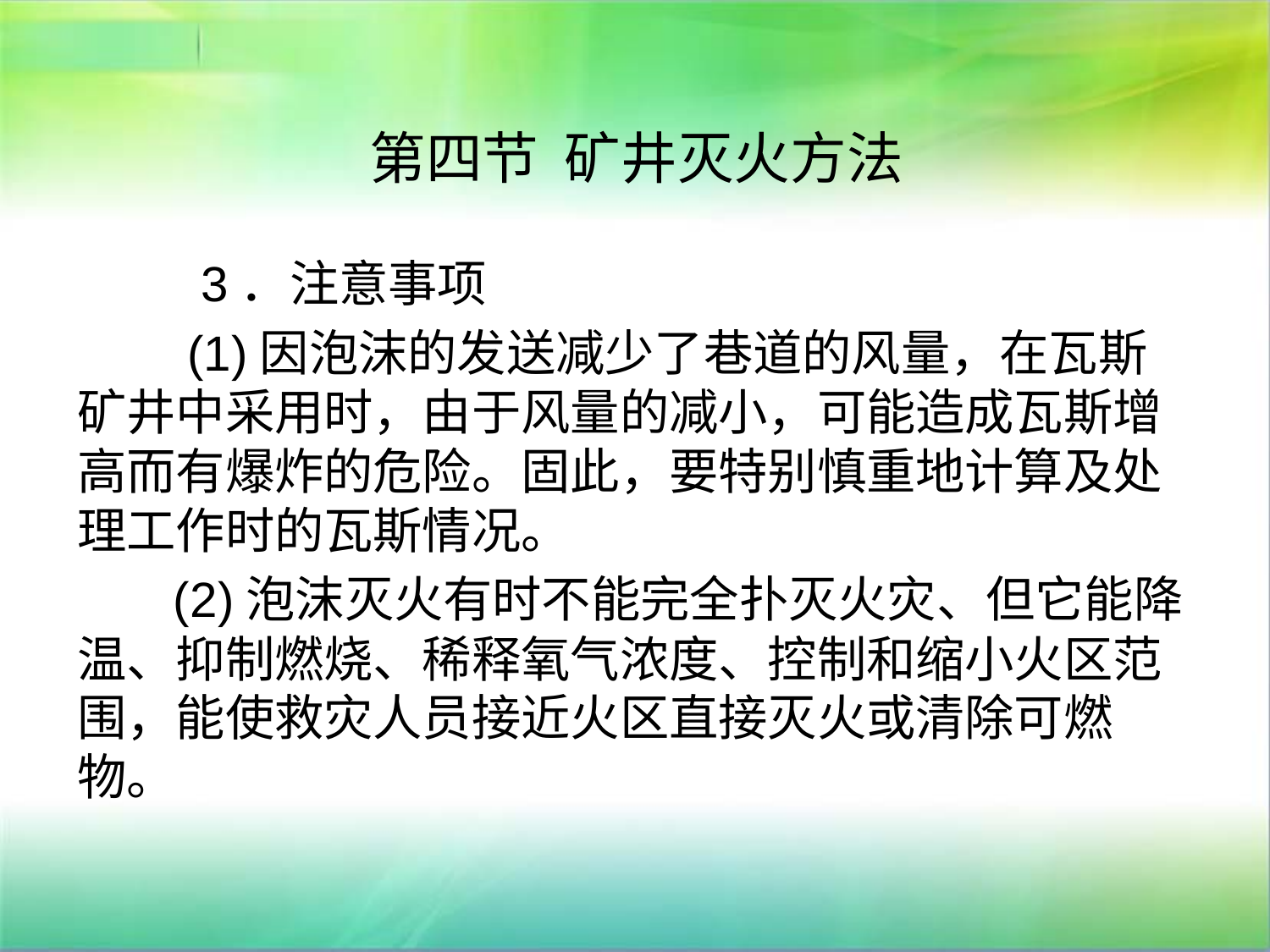

# 第四节  矿井灭火方法
         3．注意事项
        (1)因泡沫的发送减少了巷道的风量，在瓦斯矿井中采用时，由于风量的减小，可能造成瓦斯增高而有爆炸的危险。固此，要特别慎重地计算及处理工作时的瓦斯情况。
       (2)泡沫灭火有时不能完全扑灭火灾、但它能降温、抑制燃烧、稀释氧气浓度、控制和缩小火区范围，能使救灾人员接近火区直接灭火或清除可燃物。